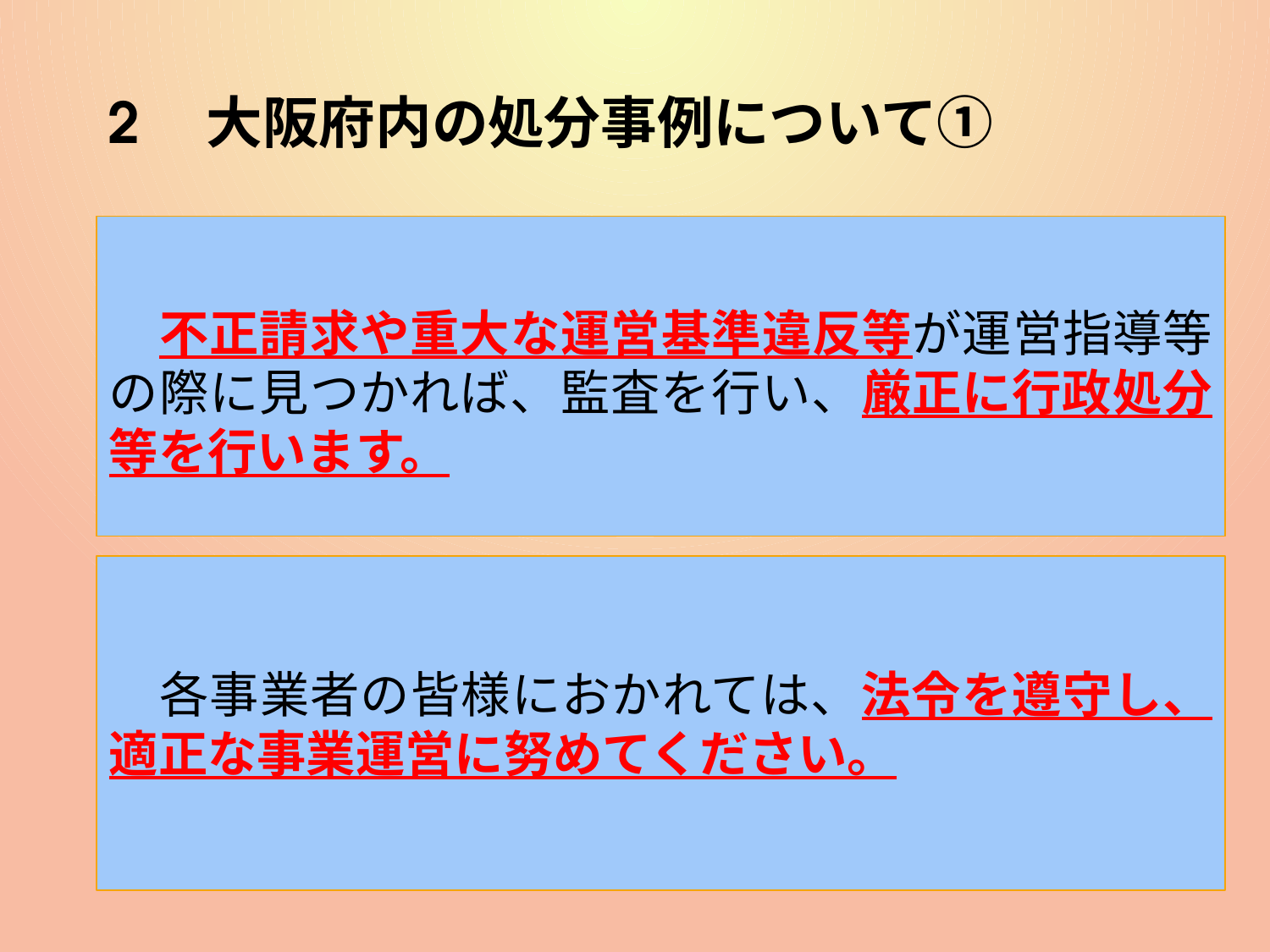

# 2　大阪府内の処分事例について①

　不正請求や重大な運営基準違反等が運営指導等の際に見つかれば、監査を行い、厳正に行政処分等を行います。
　各事業者の皆様におかれては、法令を遵守し、適正な事業運営に努めてください。